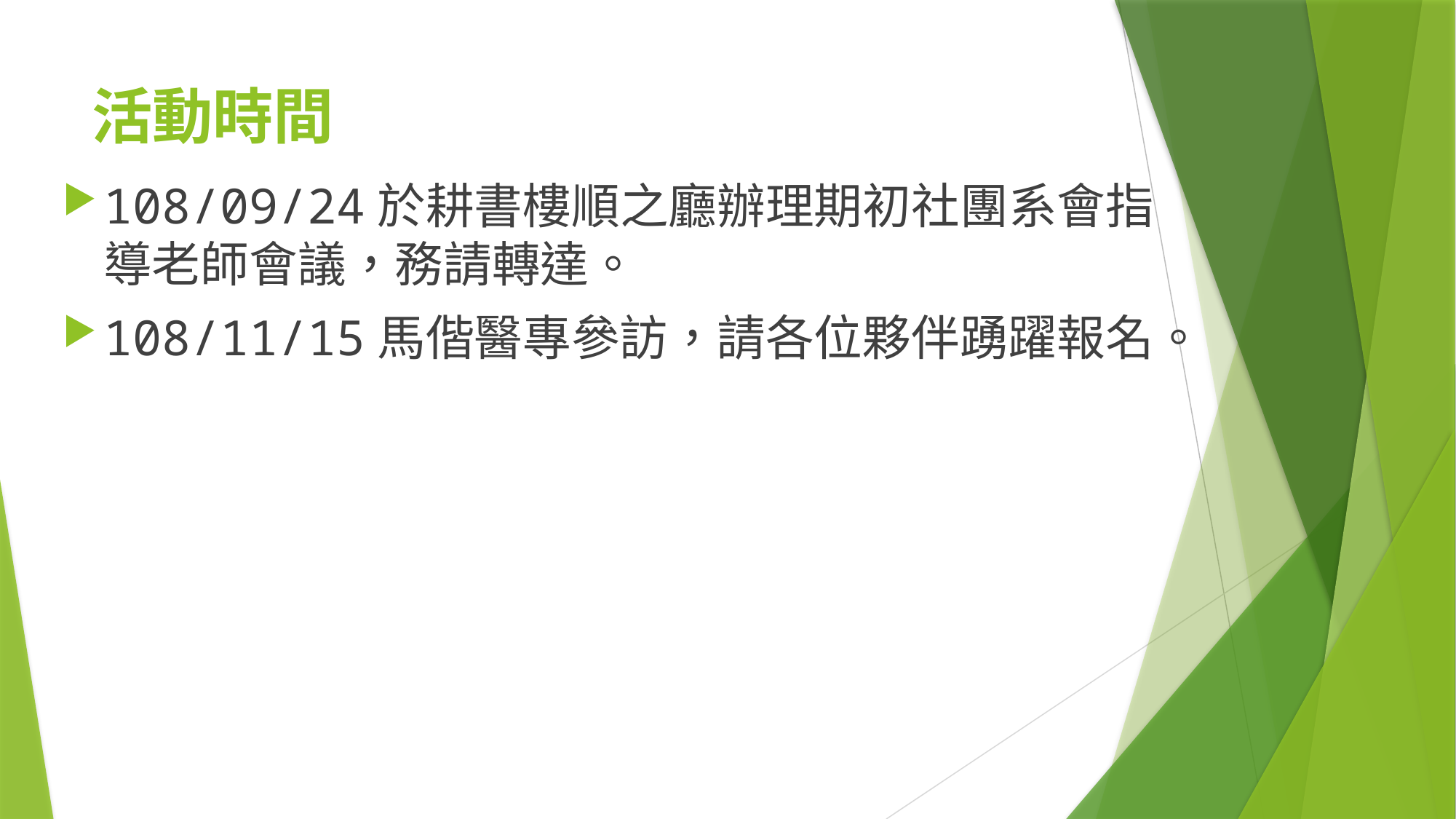

# 活動時間
108/09/24於耕書樓順之廳辦理期初社團系會指導老師會議，務請轉達。
108/11/15馬偕醫專參訪，請各位夥伴踴躍報名。